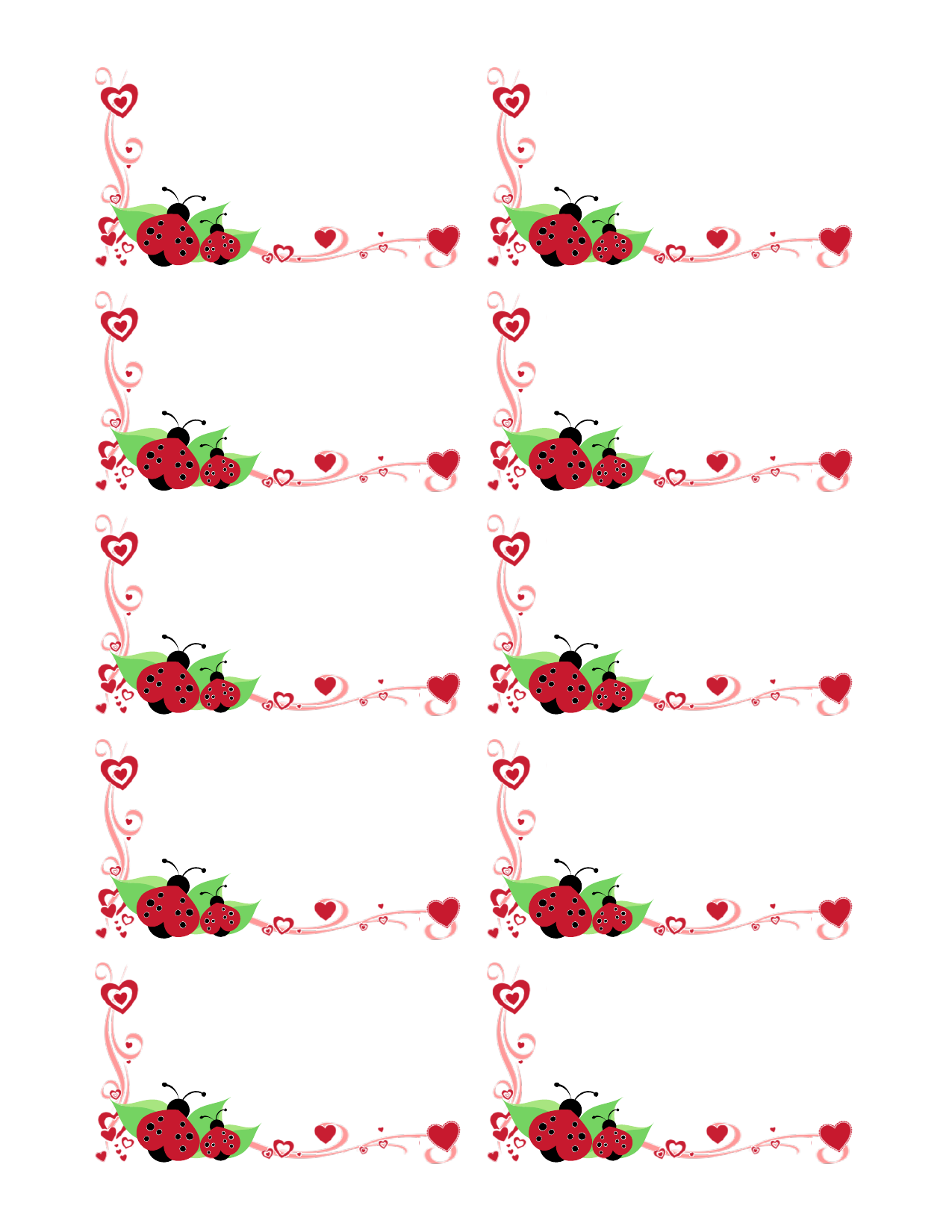

王立民

剪貼與手工藝創作者

手機 360.555.0175 | 家用電話 360.555.0176

msato@example.com | @msatoexamplecom

www.example.com/msato/blog